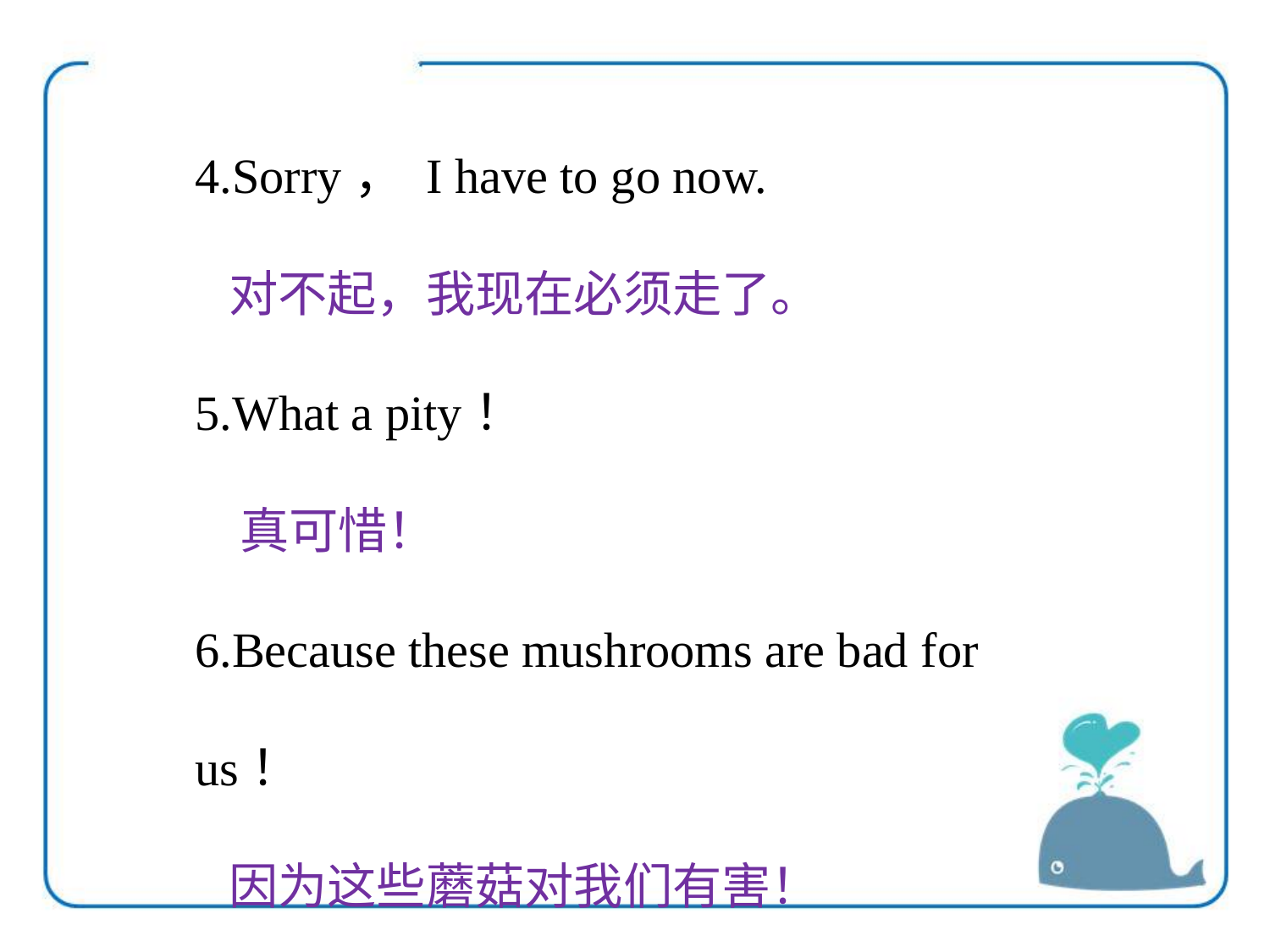

4.Sorry， I have to go now.
  对不起，我现在必须走了。
5.What a pity！
   真可惜！
6.Because these mushrooms are bad for us！
  因为这些蘑菇对我们有害！